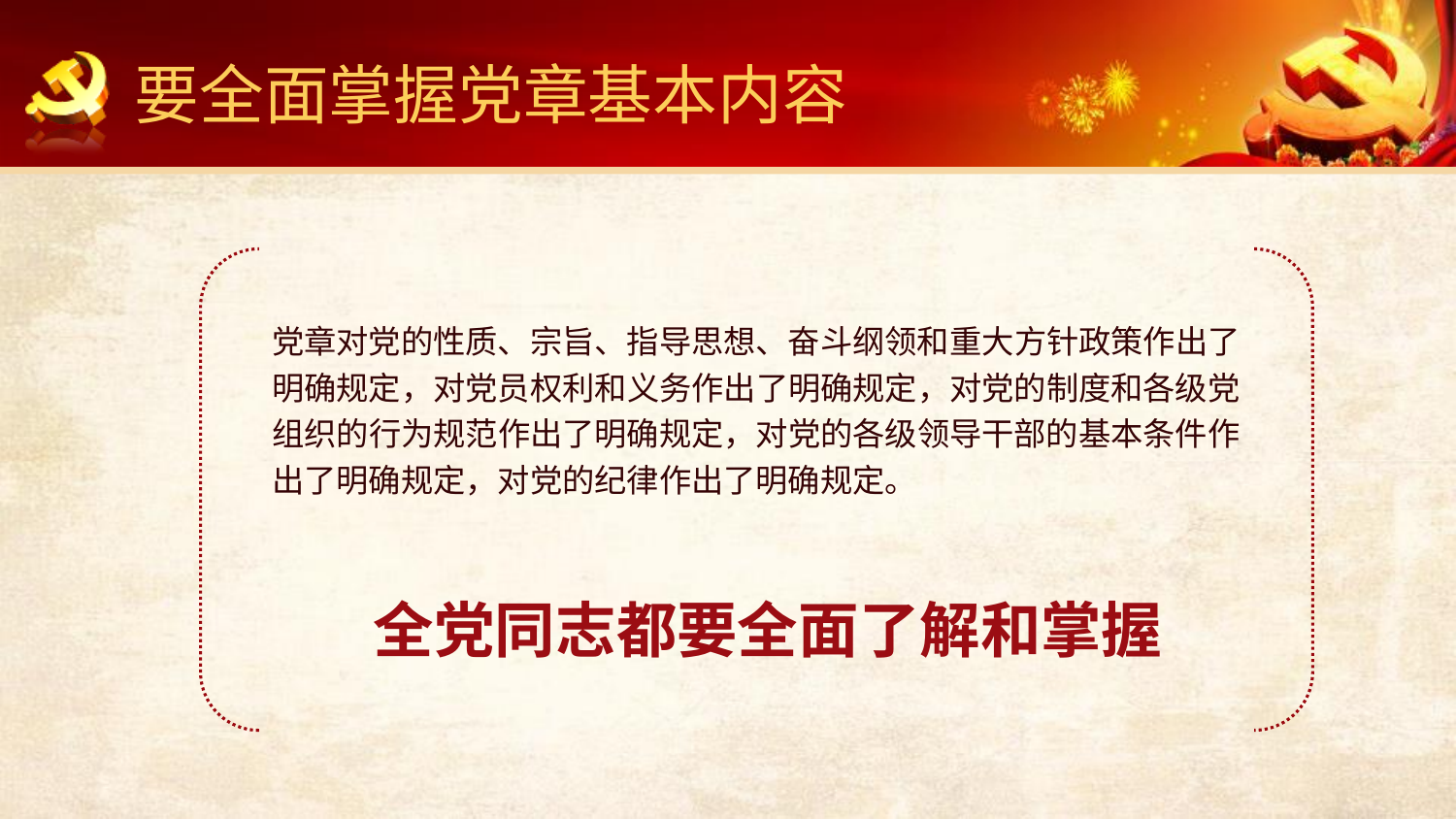

要全面掌握党章基本内容

党章对党的性质、宗旨、指导思想、奋斗纲领和重大方针政策作出了明确规定，对党员权利和义务作出了明确规定，对党的制度和各级党组织的行为规范作出了明确规定，对党的各级领导干部的基本条件作出了明确规定，对党的纪律作出了明确规定。
全党同志都要全面了解和掌握